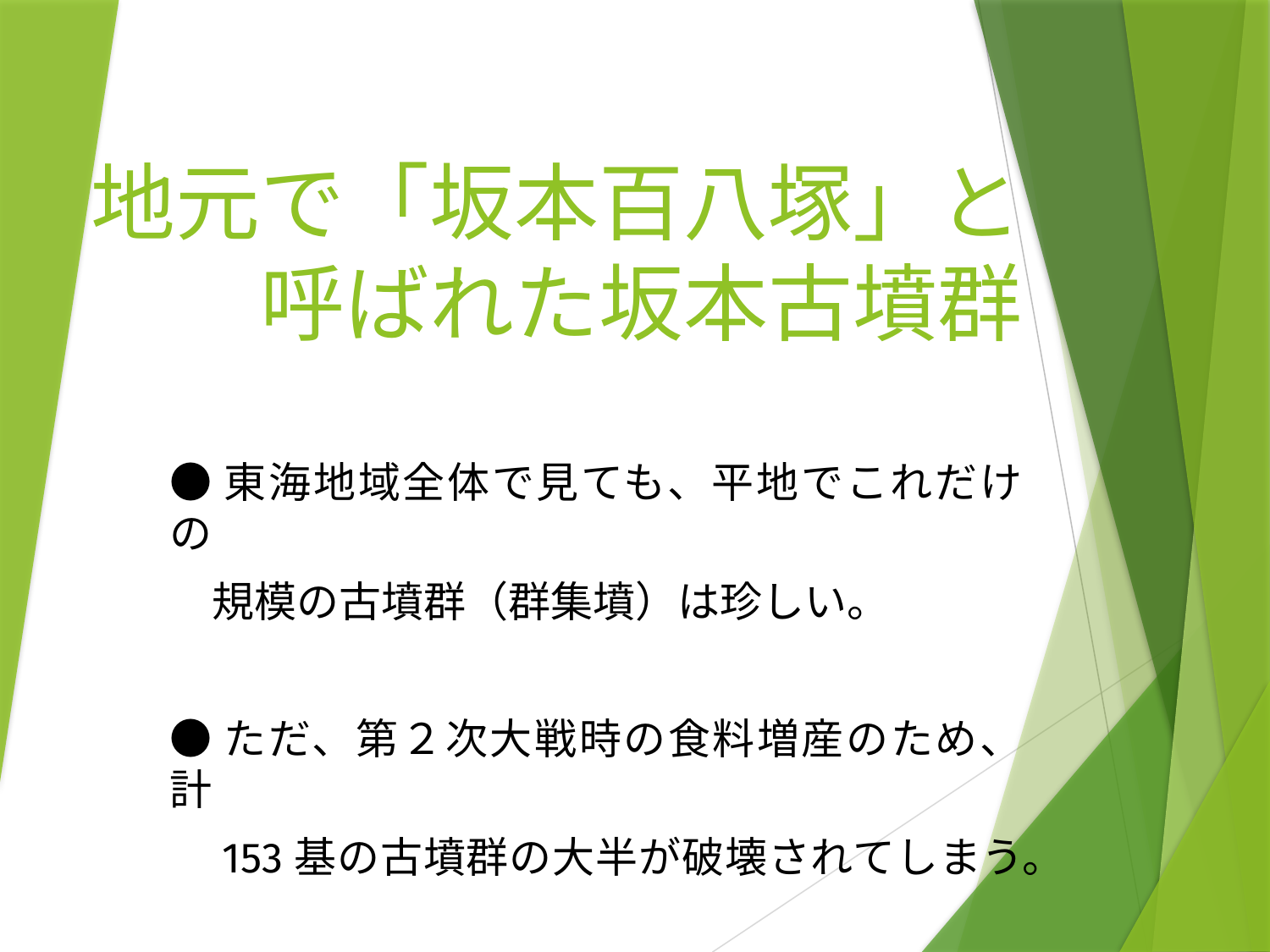

# 地元で「坂本百八塚」と 呼ばれた坂本古墳群
●東海地域全体で見ても、平地でこれだけの
　規模の古墳群（群集墳）は珍しい。

●ただ、第２次大戦時の食料増産のため、計
　153基の古墳群の大半が破壊されてしまう。